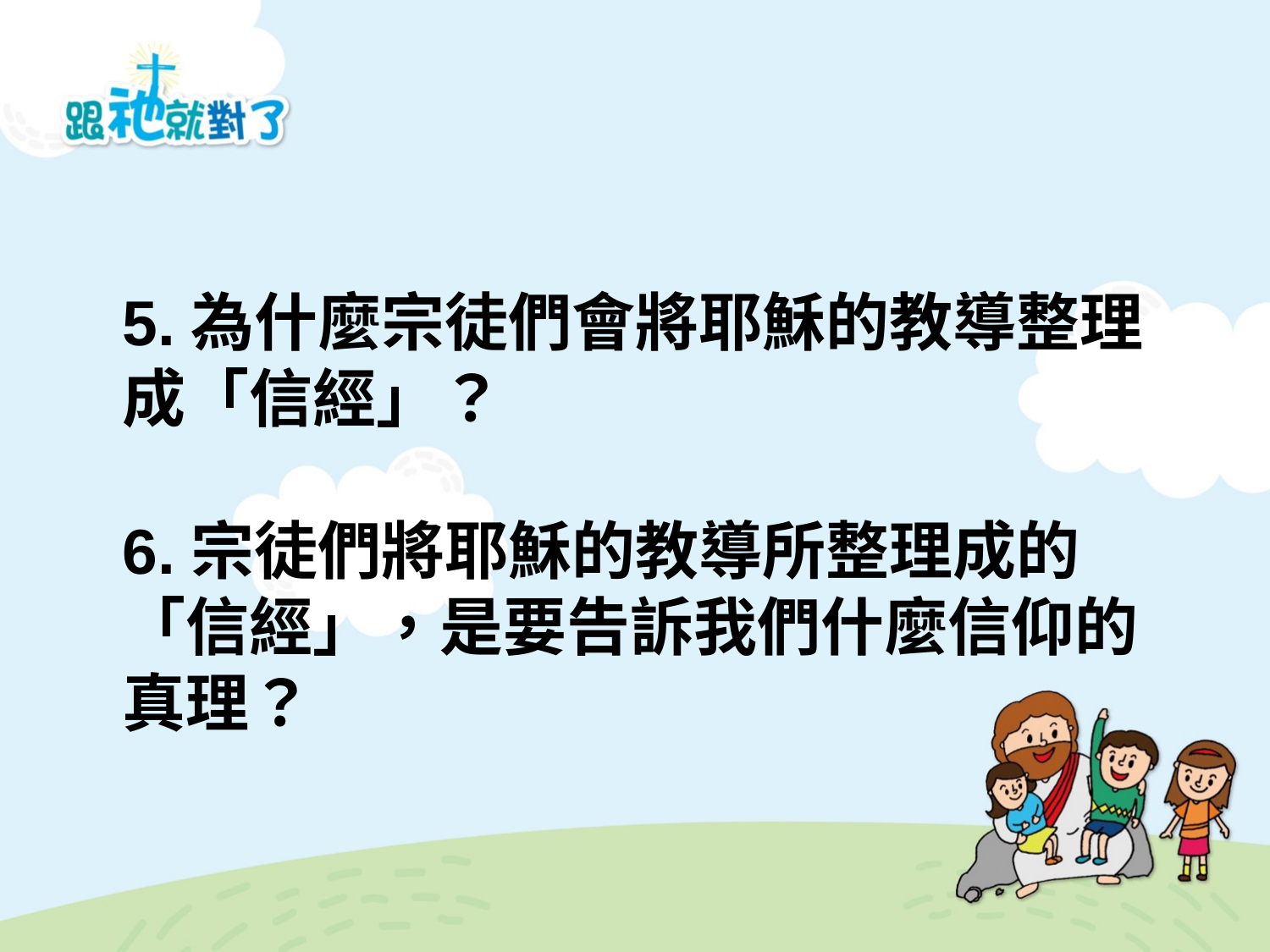

5.為什麼宗徒們會將耶穌的教導整理成「信經」？

6.宗徒們將耶穌的教導所整理成的「信經」，是要告訴我們什麼信仰的真理？